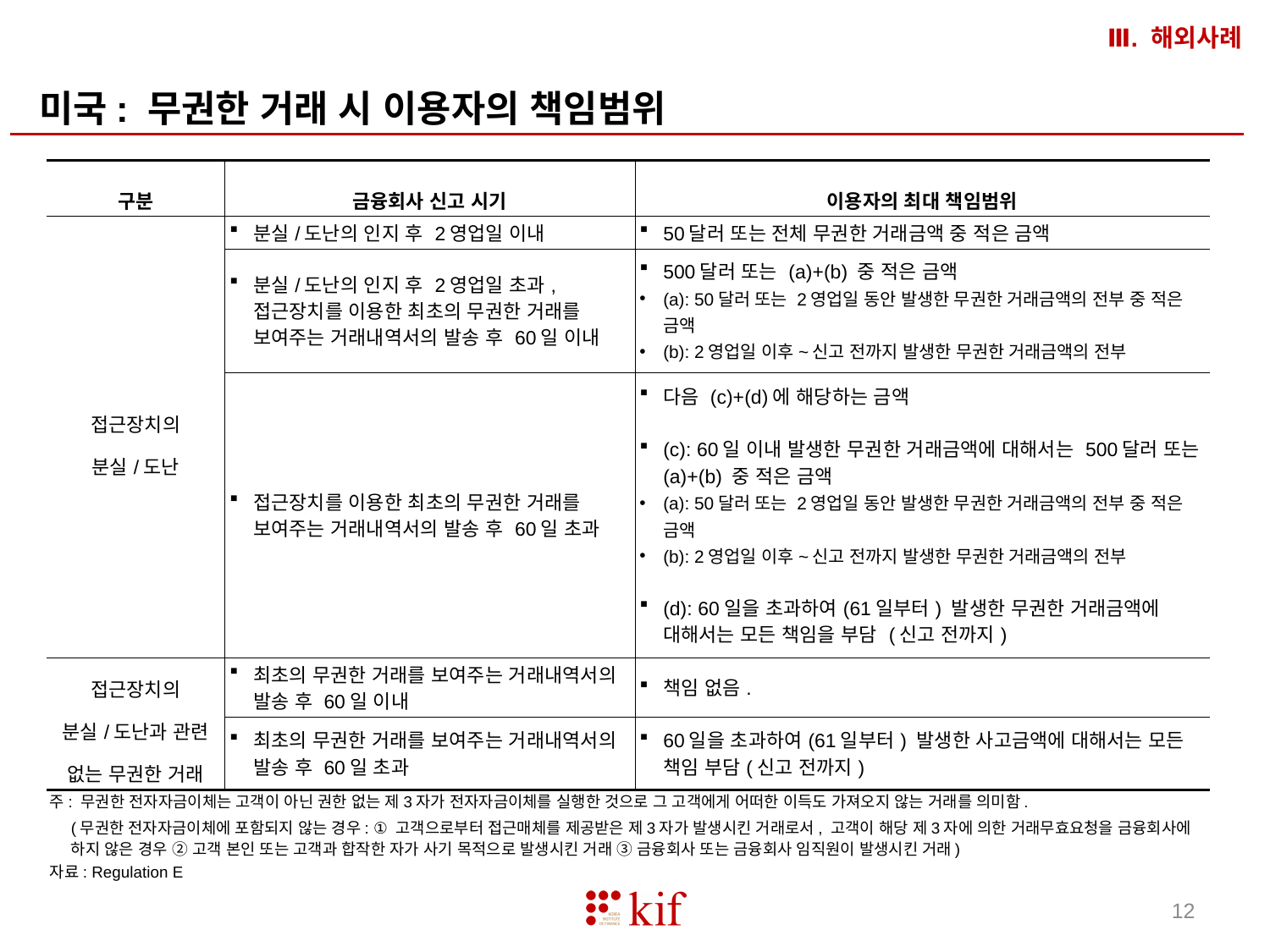

Ⅲ. 해외사례
미국: 무권한 거래 시 이용자의 책임범위
| 구분 | 금융회사 신고 시기 | 이용자의 최대 책임범위 |
| --- | --- | --- |
| 접근장치의 분실/도난 | 분실/도난의 인지 후 2영업일 이내 | 50달러 또는 전체 무권한 거래금액 중 적은 금액 |
|  | 분실/도난의 인지 후 2영업일 초과, 접근장치를 이용한 최초의 무권한 거래를 보여주는 거래내역서의 발송 후 60일 이내 | 500달러 또는 (a)+(b) 중 적은 금액 (a): 50달러 또는 2영업일 동안 발생한 무권한 거래금액의 전부 중 적은 금액 (b): 2영업일 이후~신고 전까지 발생한 무권한 거래금액의 전부 |
|  | 접근장치를 이용한 최초의 무권한 거래를 보여주는 거래내역서의 발송 후 60일 초과 | 다음 (c)+(d)에 해당하는 금액 (c): 60일 이내 발생한 무권한 거래금액에 대해서는 500달러 또는 (a)+(b) 중 적은 금액 (a): 50달러 또는 2영업일 동안 발생한 무권한 거래금액의 전부 중 적은 금액 (b): 2영업일 이후~신고 전까지 발생한 무권한 거래금액의 전부 (d): 60일을 초과하여(61일부터) 발생한 무권한 거래금액에 대해서는 모든 책임을 부담 (신고 전까지) |
| 접근장치의 분실/도난과 관련 없는 무권한 거래 | 최초의 무권한 거래를 보여주는 거래내역서의 발송 후 60일 이내 | 책임 없음. |
|  | 최초의 무권한 거래를 보여주는 거래내역서의 발송 후 60일 초과 | 60일을 초과하여(61일부터) 발생한 사고금액에 대해서는 모든 책임 부담(신고 전까지) |
주: 무권한 전자자금이체는 고객이 아닌 권한 없는 제3자가 전자자금이체를 실행한 것으로 그 고객에게 어떠한 이득도 가져오지 않는 거래를 의미함.
(무권한 전자자금이체에 포함되지 않는 경우: ① 고객으로부터 접근매체를 제공받은 제3자가 발생시킨 거래로서, 고객이 해당 제3자에 의한 거래무효요청을 금융회사에 하지 않은 경우 ② 고객 본인 또는 고객과 합작한 자가 사기 목적으로 발생시킨 거래 ③ 금융회사 또는 금융회사 임직원이 발생시킨 거래)
자료: Regulation E
12